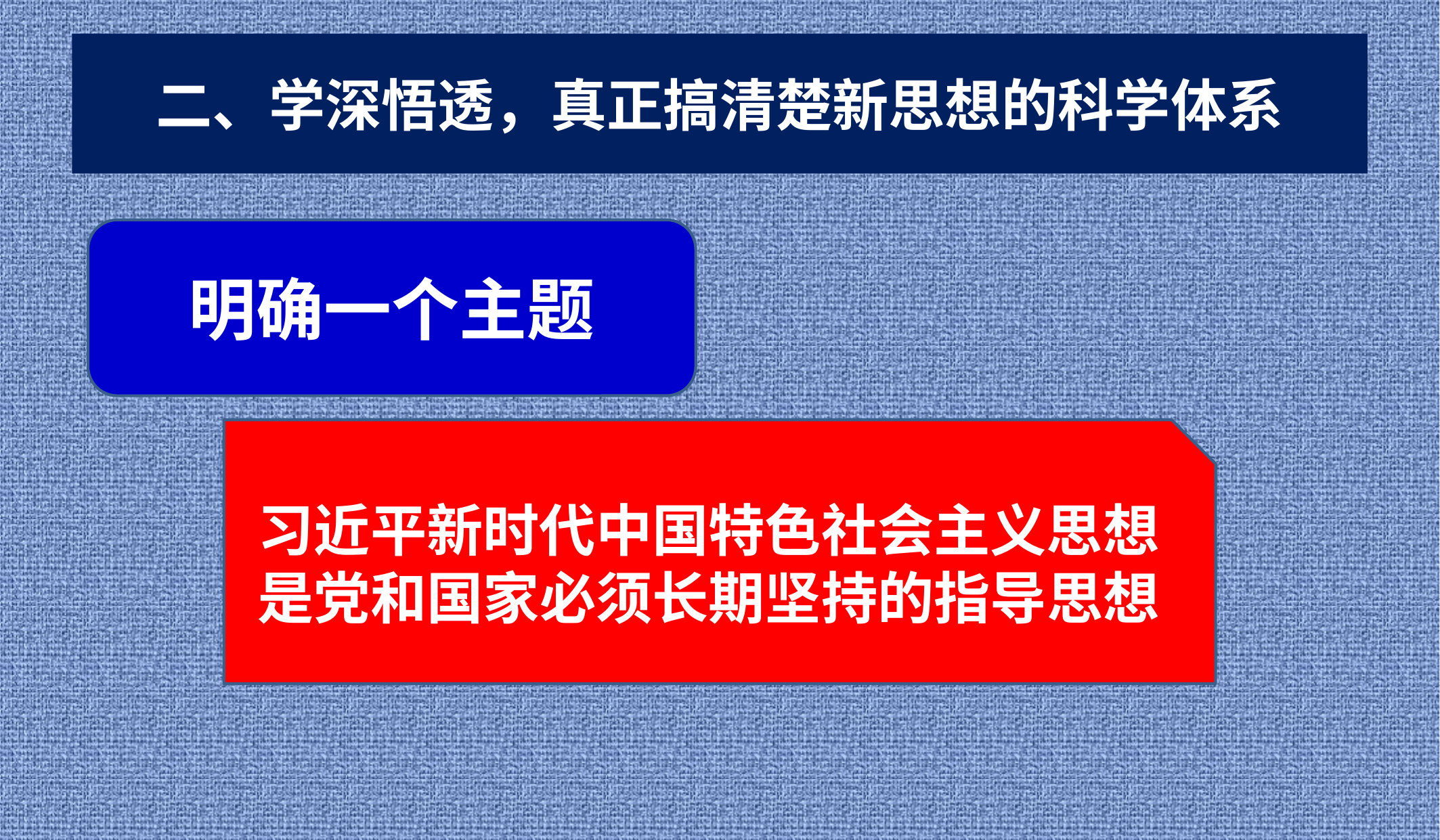

# 二、学深悟透，真正搞清楚新思想的科学体系
明确一个主题
习近平新时代中国特色社会主义思想是党和国家必须长期坚持的指导思想